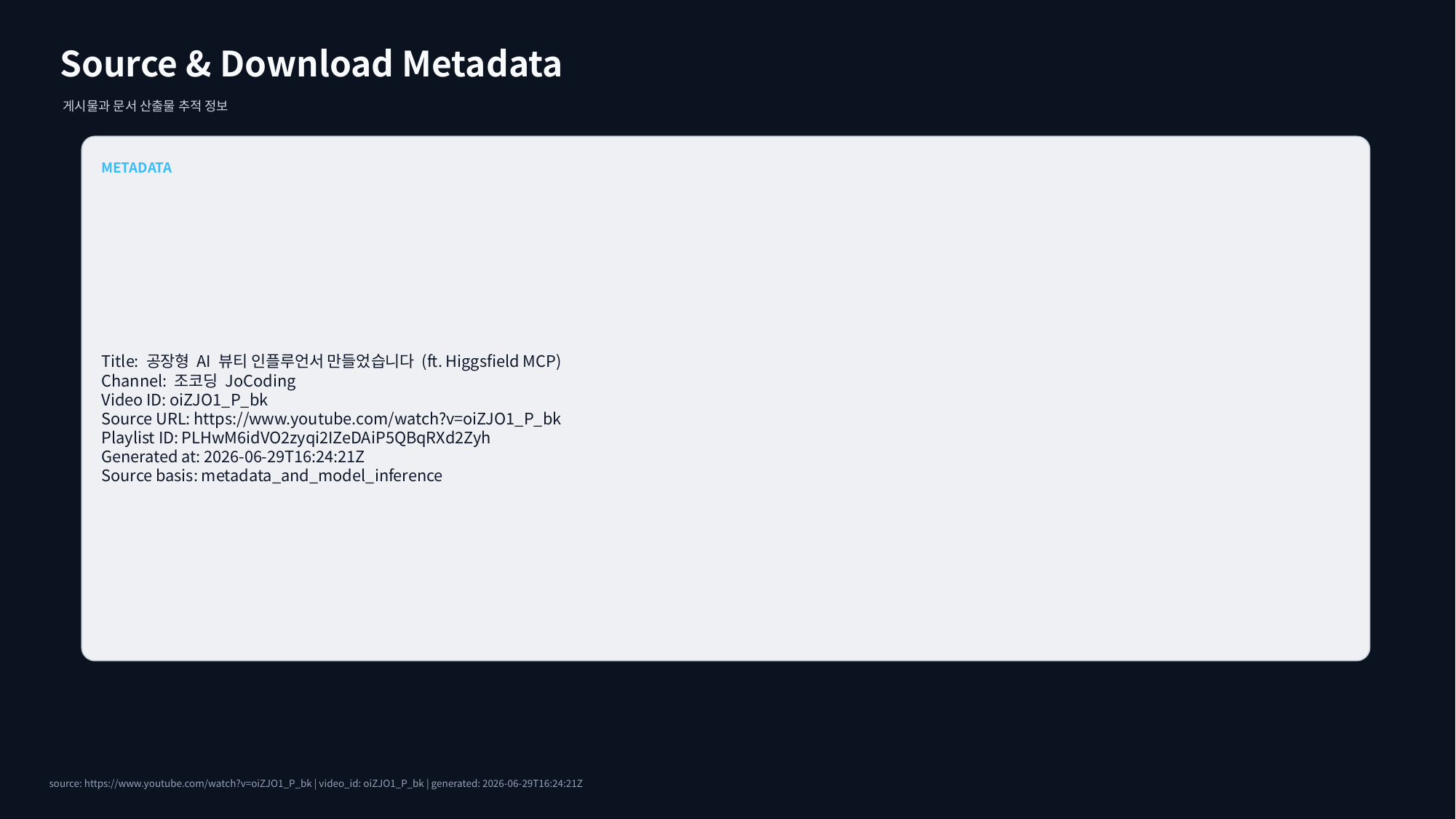

Source & Download Metadata
게시물과 문서 산출물 추적 정보

METADATA
Title: 공장형 AI 뷰티 인플루언서 만들었습니다 (ft. Higgsfield MCP)
Channel: 조코딩 JoCoding
Video ID: oiZJO1_P_bk
Source URL: https://www.youtube.com/watch?v=oiZJO1_P_bk
Playlist ID: PLHwM6idVO2zyqi2IZeDAiP5QBqRXd2Zyh
Generated at: 2026-06-29T16:24:21Z
Source basis: metadata_and_model_inference
source: https://www.youtube.com/watch?v=oiZJO1_P_bk | video_id: oiZJO1_P_bk | generated: 2026-06-29T16:24:21Z